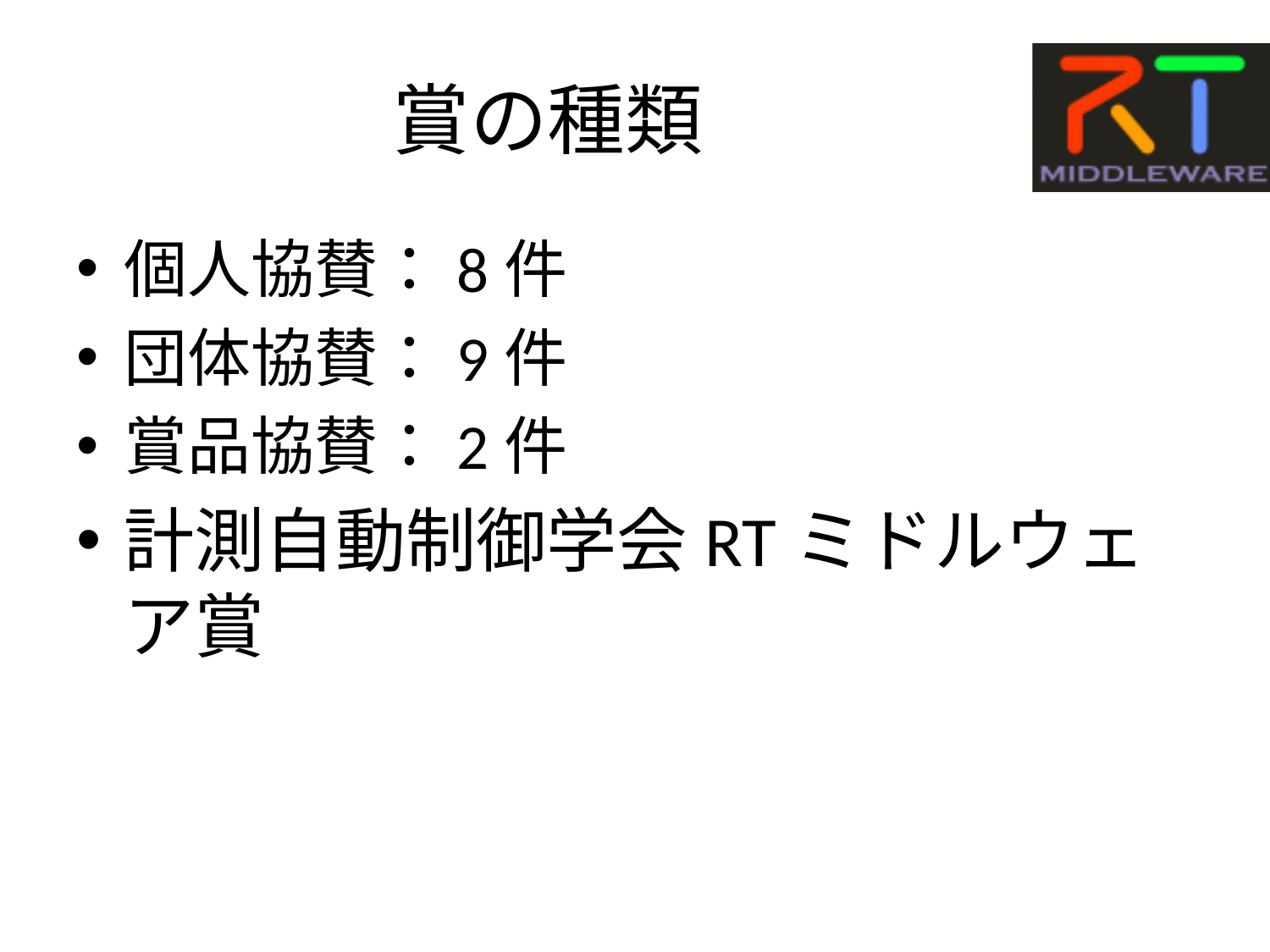

# 賞の種類
個人協賛：8件
団体協賛：9件
賞品協賛：2件
計測自動制御学会RTミドルウェア賞